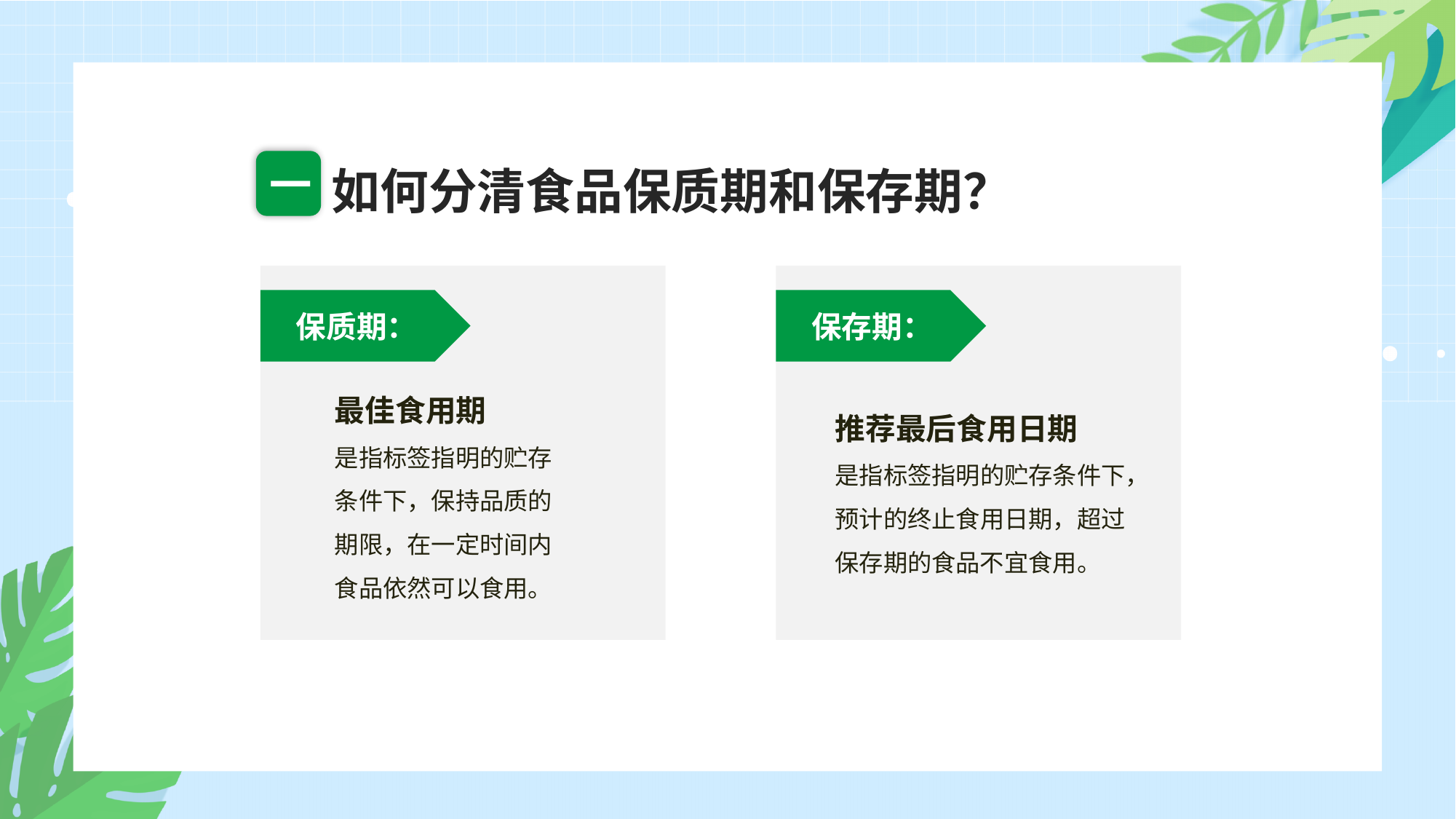

一
如何分清食品保质期和保存期？

保质期：

保存期：
最佳食用期
是指标签指明的贮存条件下，保持品质的期限，在一定时间内食品依然可以食用。
推荐最后食用日期
是指标签指明的贮存条件下，预计的终止食用日期，超过保存期的食品不宜食用。